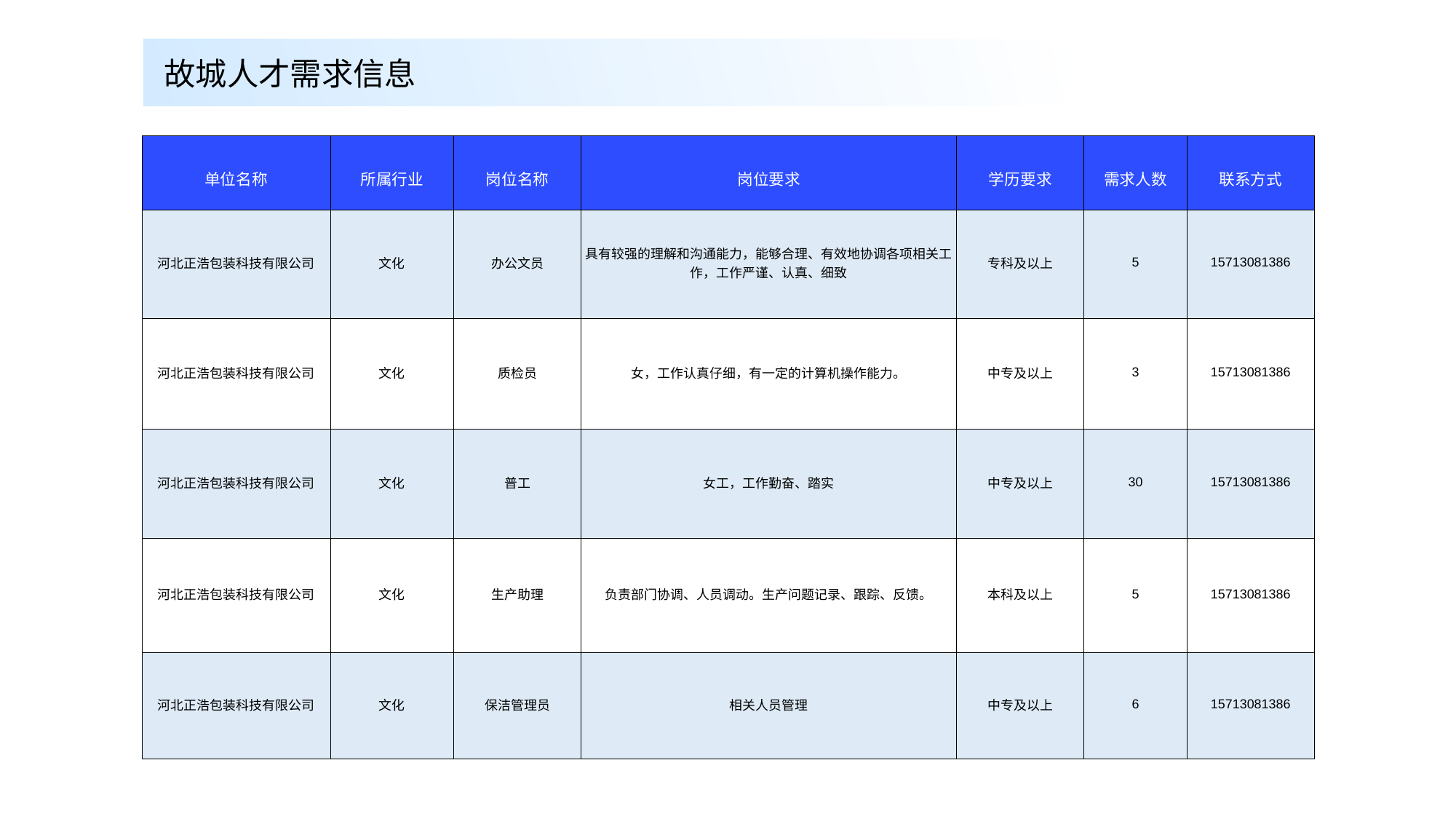

故城人才需求信息
| 单位名称 | 所属行业 | 岗位名称 | 岗位要求 | 学历要求 | 需求人数 | 联系方式 |
| --- | --- | --- | --- | --- | --- | --- |
| 河北正浩包装科技有限公司 | 文化 | 办公文员 | 具有较强的理解和沟通能力，能够合理、有效地协调各项相关工作，工作严谨、认真、细致 | 专科及以上 | 5 | 15713081386 |
| 河北正浩包装科技有限公司 | 文化 | 质检员 | 女，工作认真仔细，有一定的计算机操作能力。 | 中专及以上 | 3 | 15713081386 |
| 河北正浩包装科技有限公司 | 文化 | 普工 | 女工，工作勤奋、踏实 | 中专及以上 | 30 | 15713081386 |
| 河北正浩包装科技有限公司 | 文化 | 生产助理 | 负责部门协调、人员调动。生产问题记录、跟踪、反馈。 | 本科及以上 | 5 | 15713081386 |
| 河北正浩包装科技有限公司 | 文化 | 保洁管理员 | 相关人员管理 | 中专及以上 | 6 | 15713081386 |
50